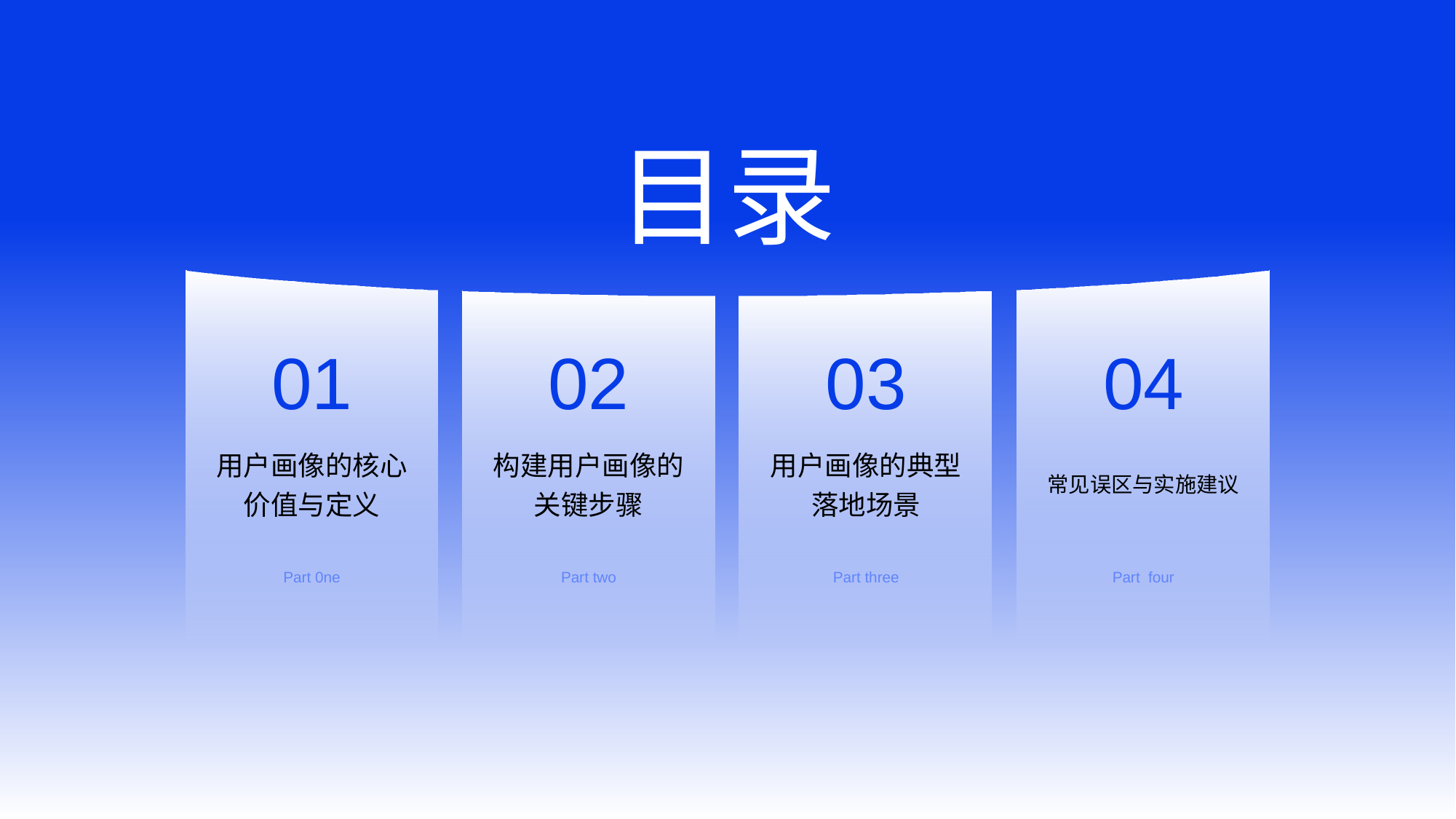

目录

01
02
03
04
用户画像的核心价值与定义
构建用户画像的关键步骤
用户画像的典型落地场景
常见误区与实施建议
Part 0ne
Part two
Part three
Part  four